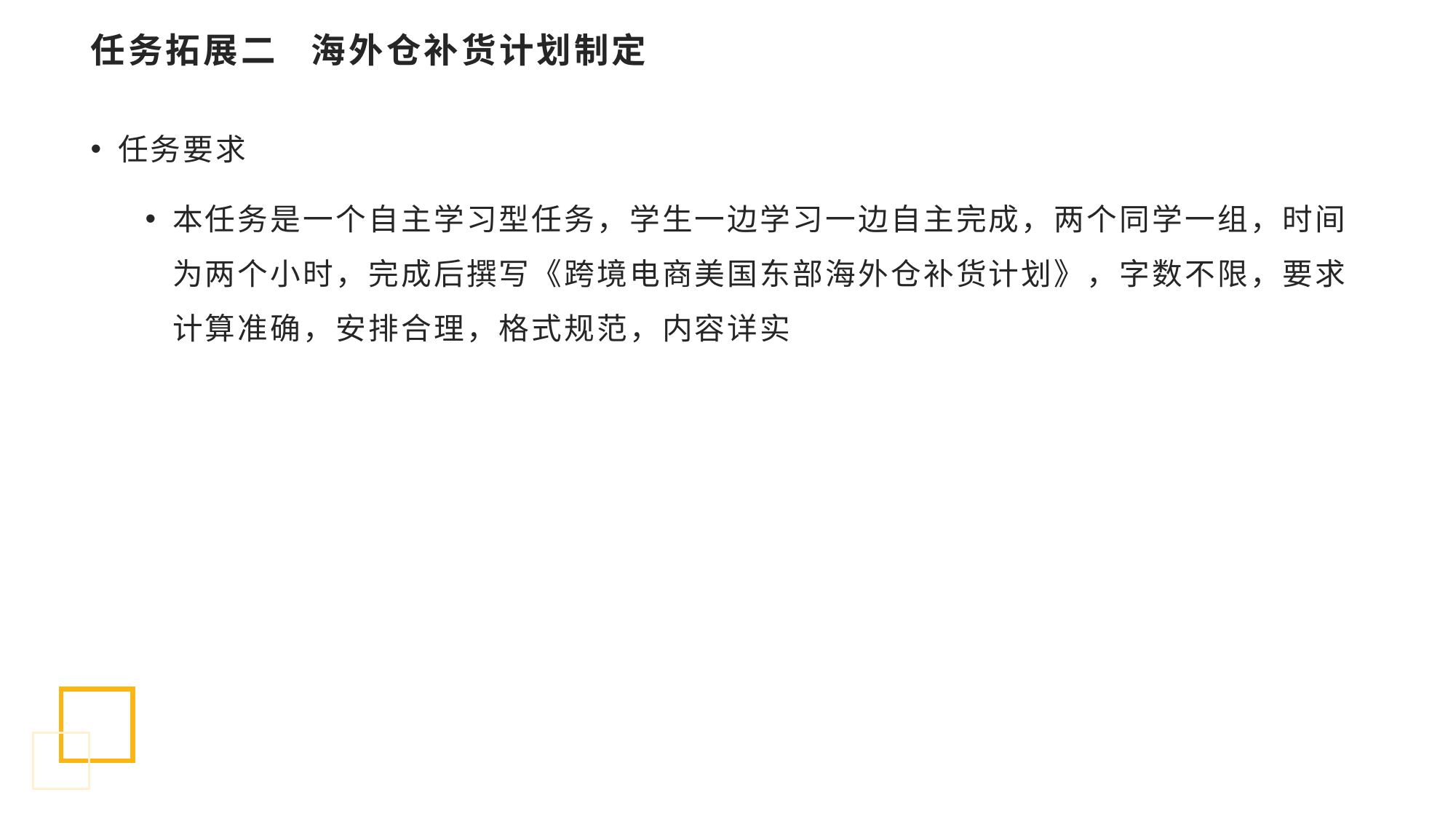

# 任务拓展二   海外仓补货计划制定
任务要求
本任务是一个自主学习型任务，学生一边学习一边自主完成，两个同学一组，时间为两个小时，完成后撰写《跨境电商美国东部海外仓补货计划》，字数不限，要求计算准确，安排合理，格式规范，内容详实